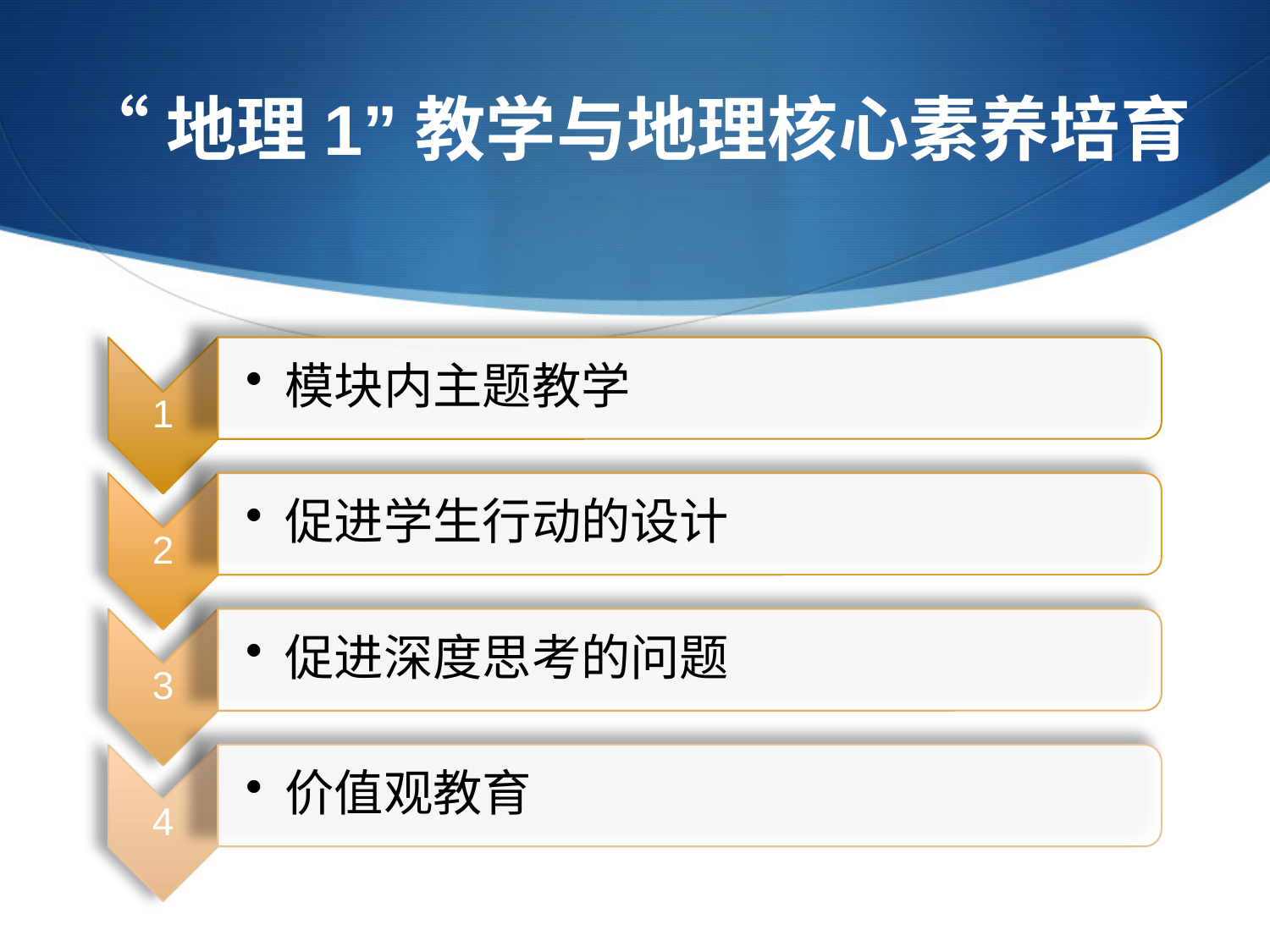

# “地理1”教学与地理核心素养培育
1
模块内主题教学
2
促进学生行动的设计
3
促进深度思考的问题
4
价值观教育